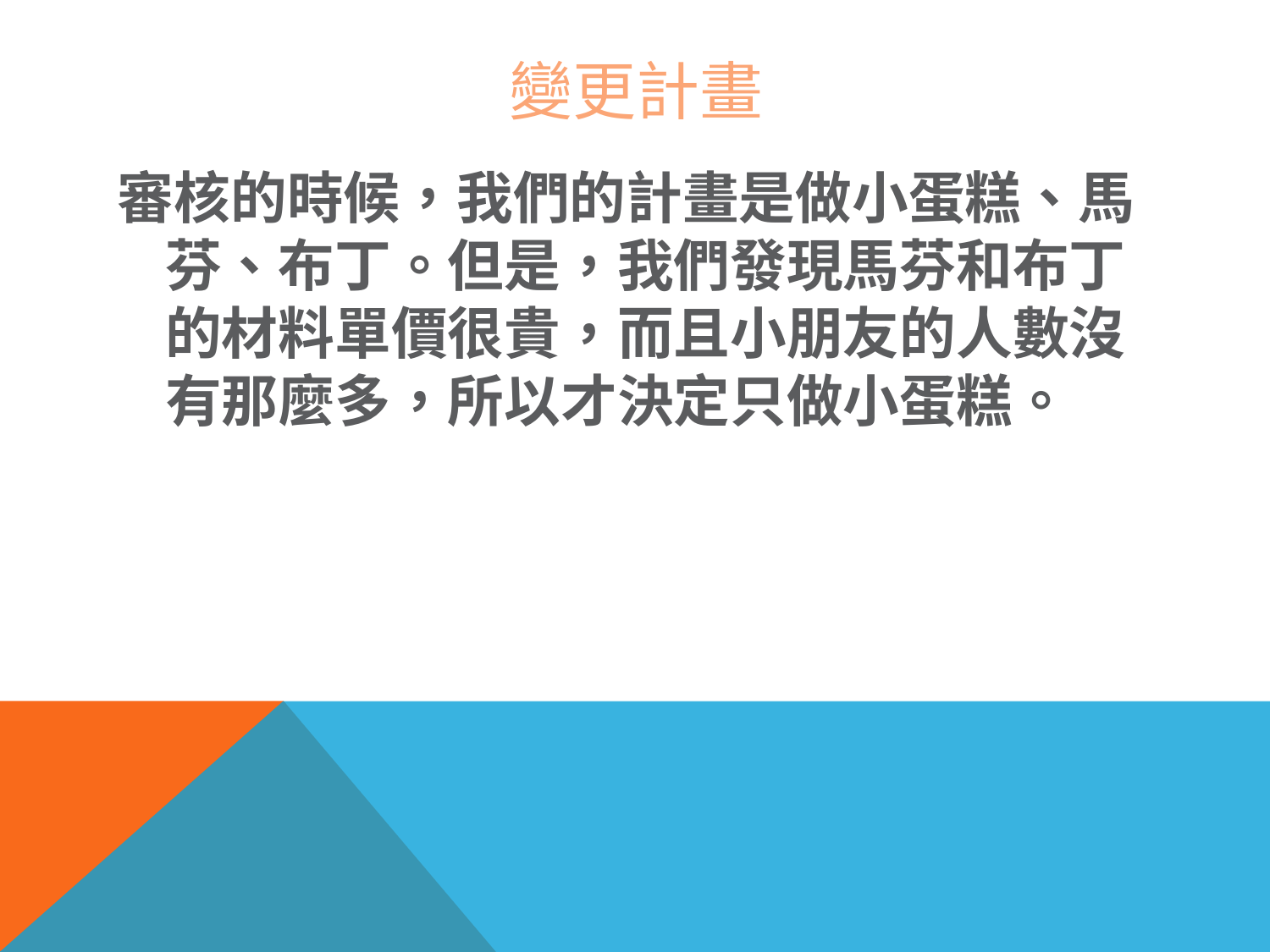

# 變更計畫
審核的時候，我們的計畫是做小蛋糕、馬芬、布丁。但是，我們發現馬芬和布丁的材料單價很貴，而且小朋友的人數沒有那麼多，所以才決定只做小蛋糕。